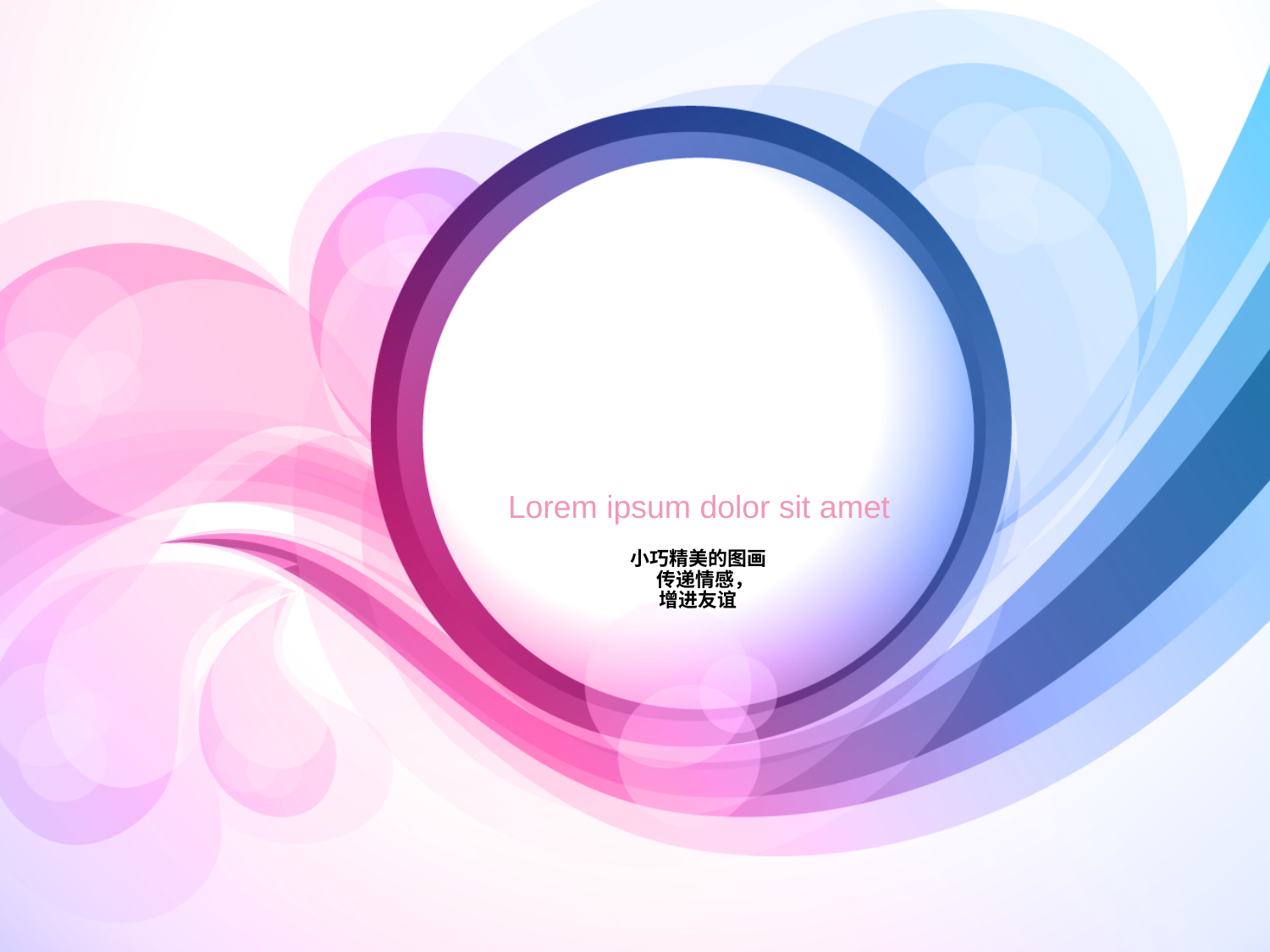

Lorem ipsum dolor sit amet
# 小巧精美的图画 传递情感， 增进友谊